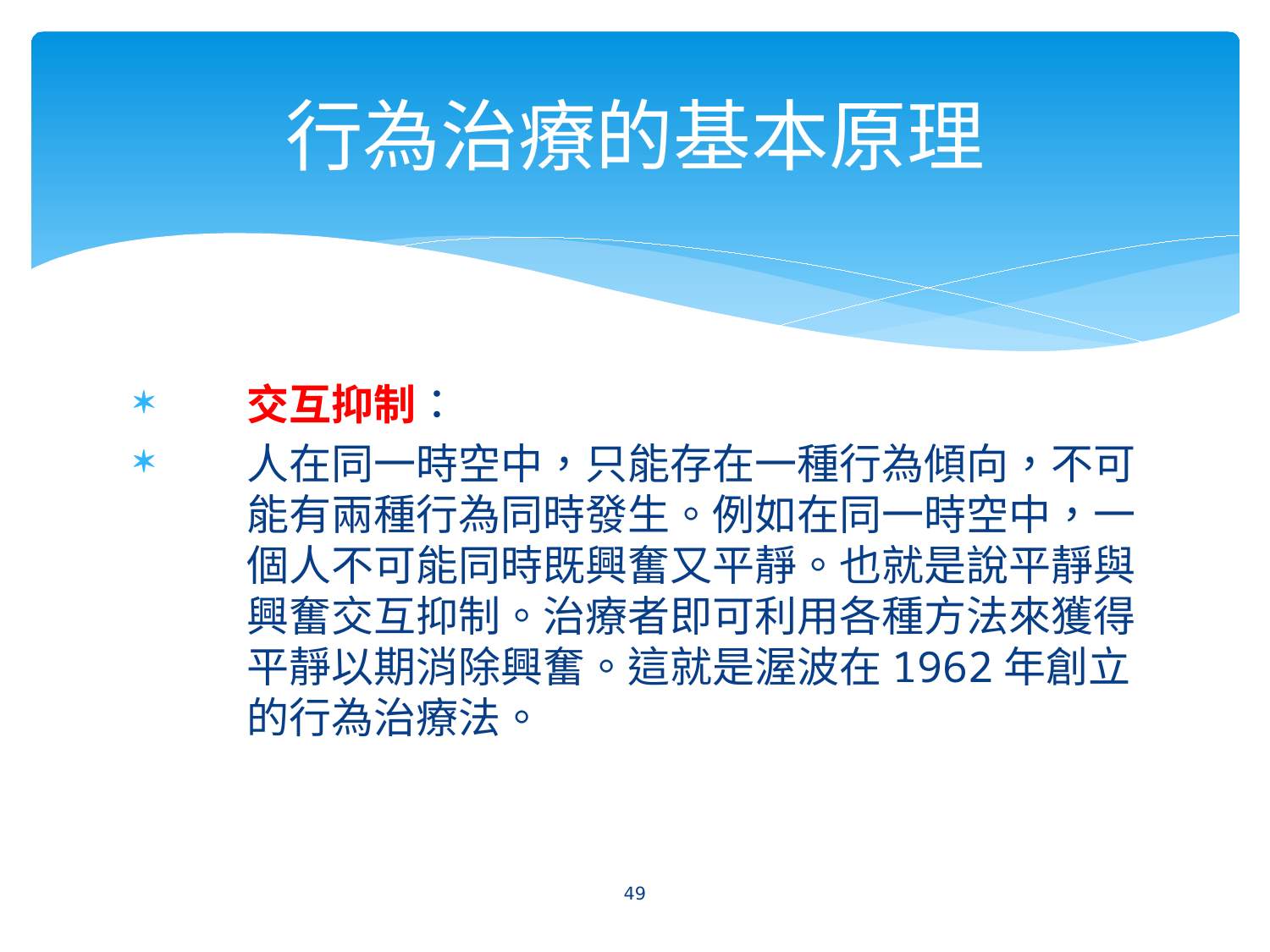

# 行為治療的基本原理
交互抑制：
人在同一時空中，只能存在一種行為傾向，不可能有兩種行為同時發生。例如在同一時空中，一個人不可能同時既興奮又平靜。也就是說平靜與興奮交互抑制。治療者即可利用各種方法來獲得平靜以期消除興奮。這就是渥波在1962年創立的行為治療法。
49